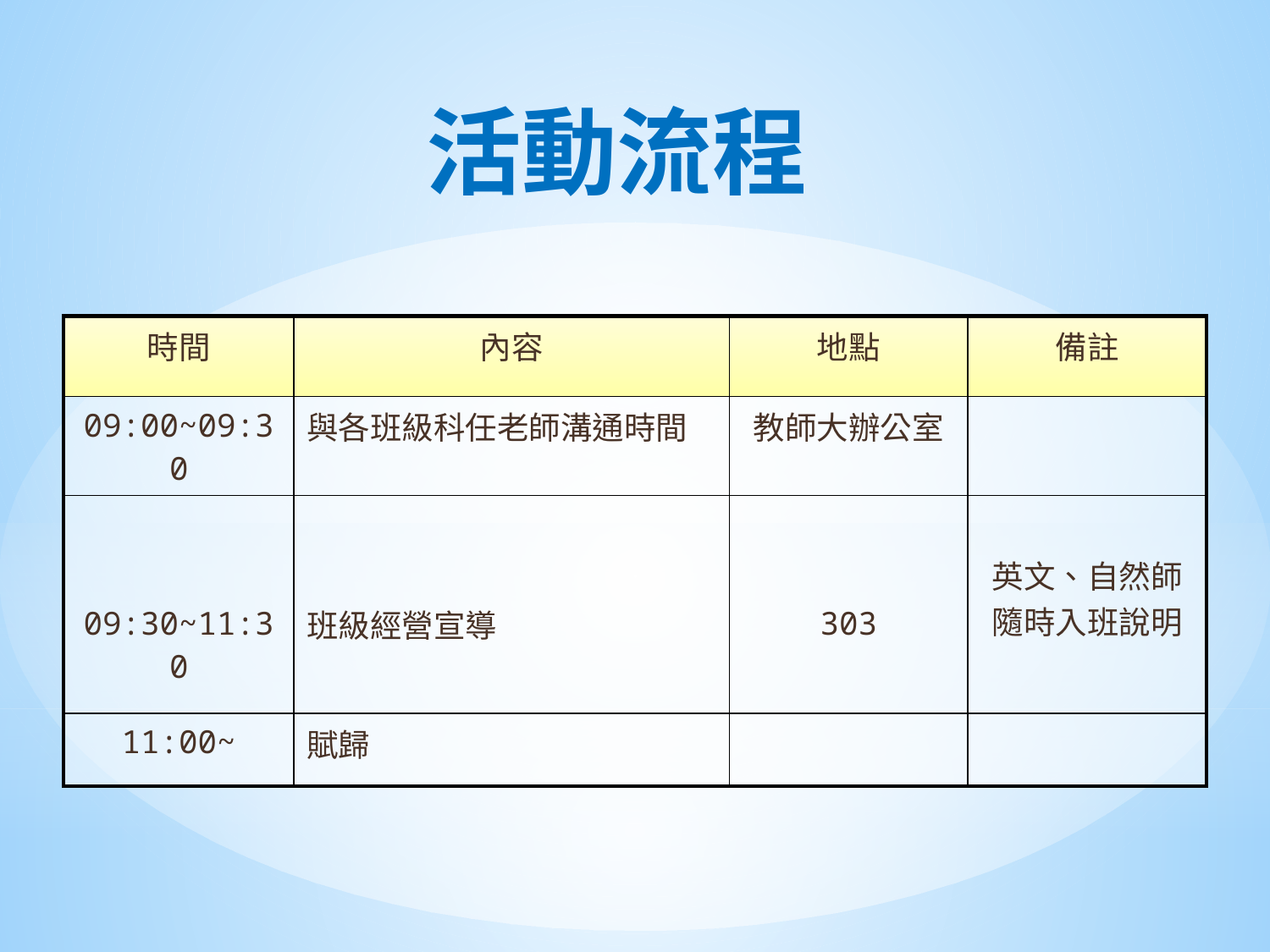

# 活動流程
| 時間 | 內容 | 地點 | 備註 |
| --- | --- | --- | --- |
| 09:00~09:30 | 與各班級科任老師溝通時間 | 教師大辦公室 |  |
| 09:30~11:30 | 班級經營宣導 | 303 | 英文、自然師隨時入班說明 |
| 11:00~ | 賦歸 |  |  |